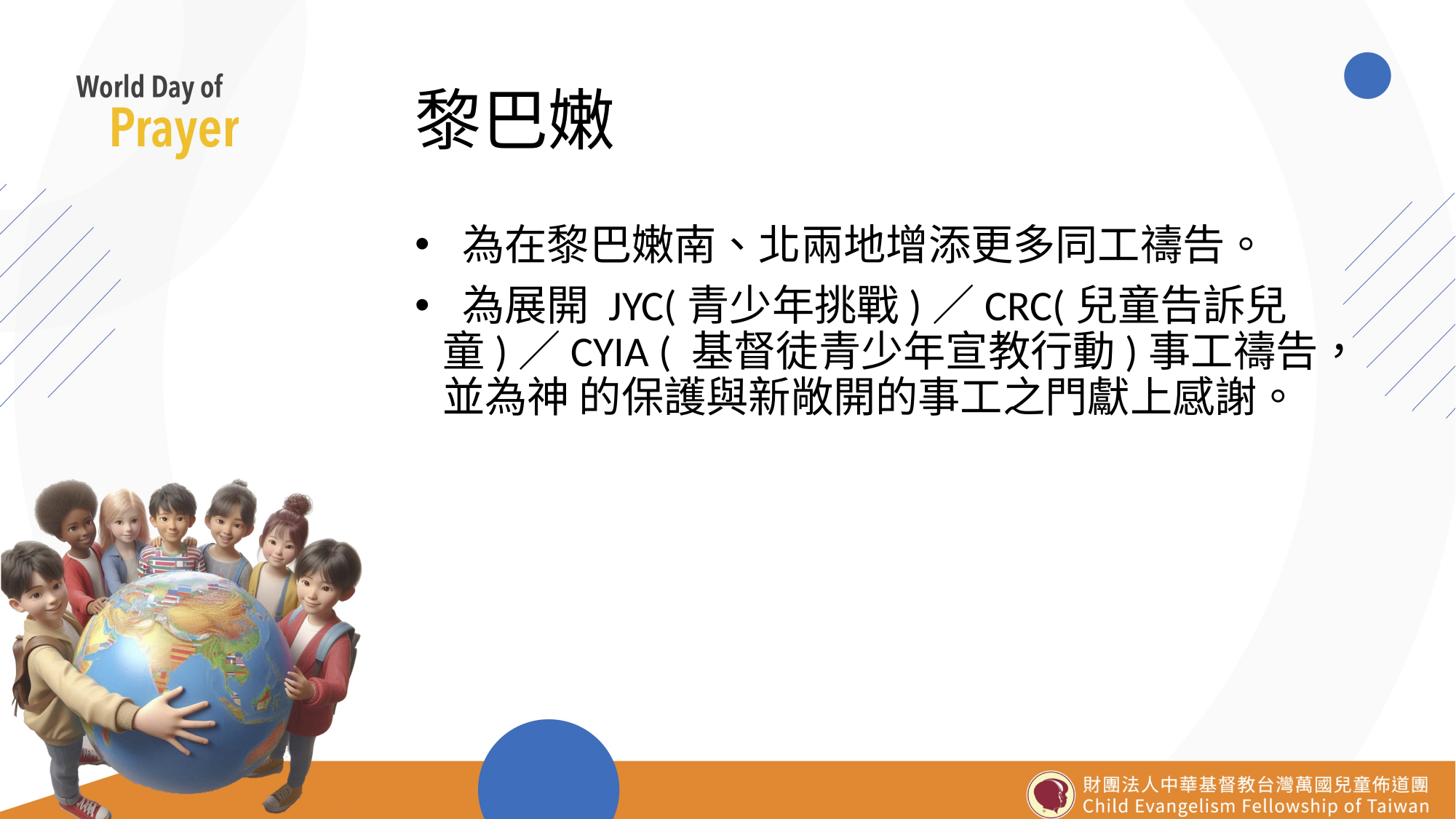

# 黎巴嫩
 為在黎巴嫩南、北兩地增添更多同工禱告。
 為展開 JYC(青少年挑戰)／CRC(兒童告訴兒童)／CYIA ( 基督徒青少年宣教行動)事工禱告，並為神 的保護與新敞開的事工之門獻上感謝。